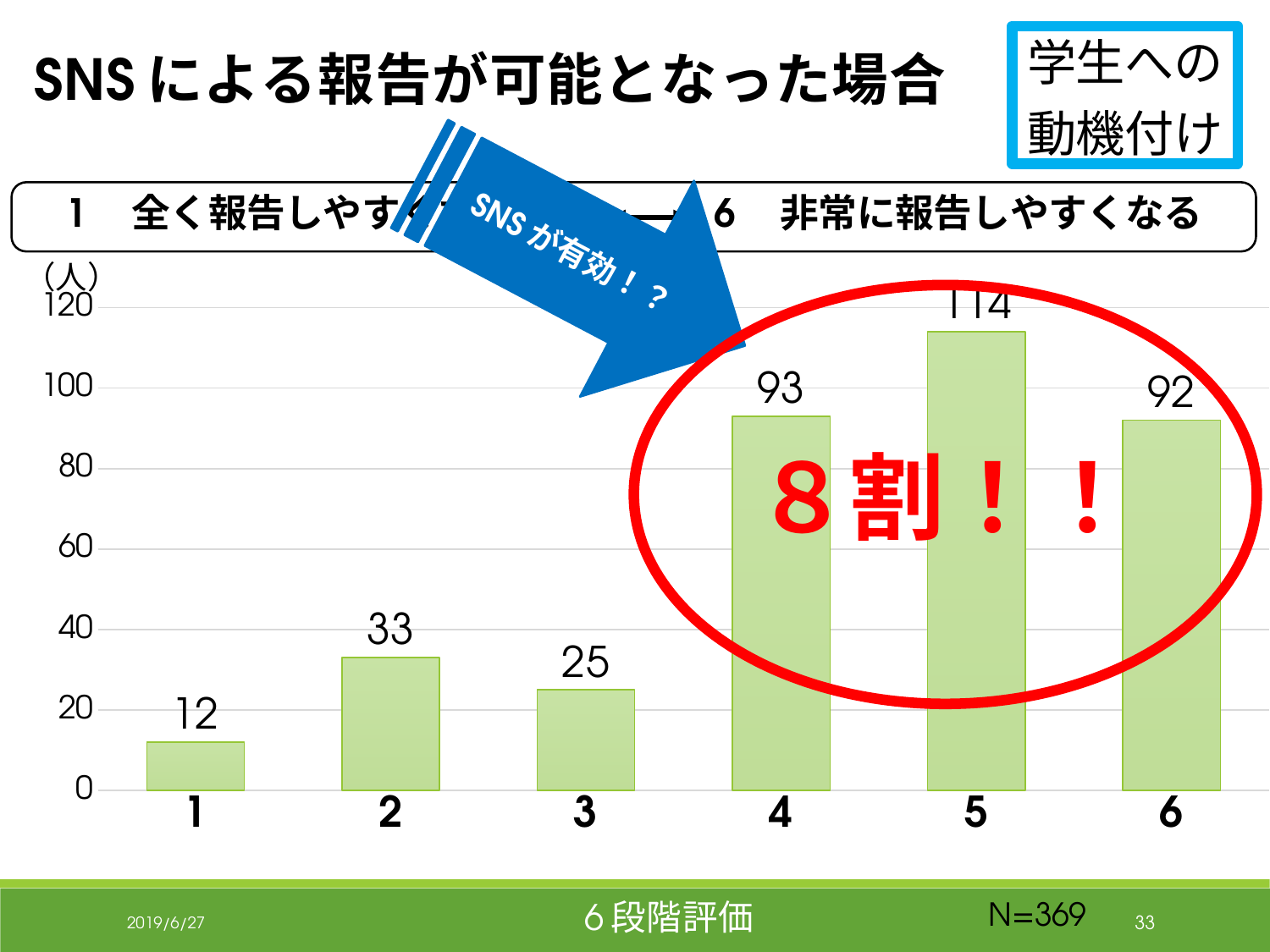

### Chart: SNSによる報告が可能となった場合

| Category | SNSによる報告のしやすさ |
|---|---|
| 1 | 12.0 |
| 2 | 33.0 |
| 3 | 25.0 |
| 4 | 93.0 |
| 5 | 114.0 |
| 6 | 92.0 |
SNSが有効！？
８割！！
2019/6/27
33